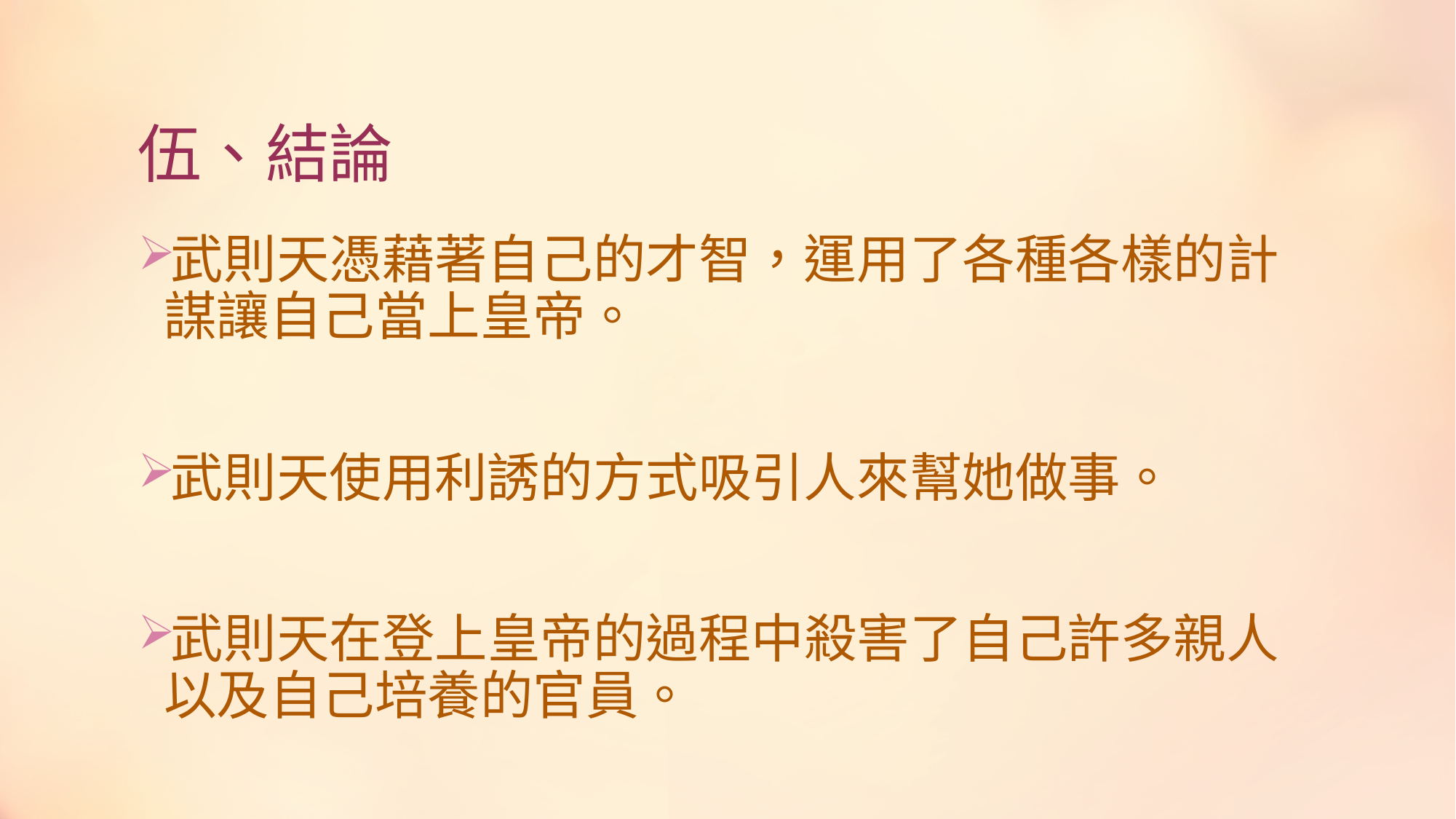

# 伍、結論
武則天憑藉著自己的才智，運用了各種各樣的計謀讓自己當上皇帝。

武則天使用利誘的方式吸引人來幫她做事。

武則天在登上皇帝的過程中殺害了自己許多親人以及自己培養的官員。